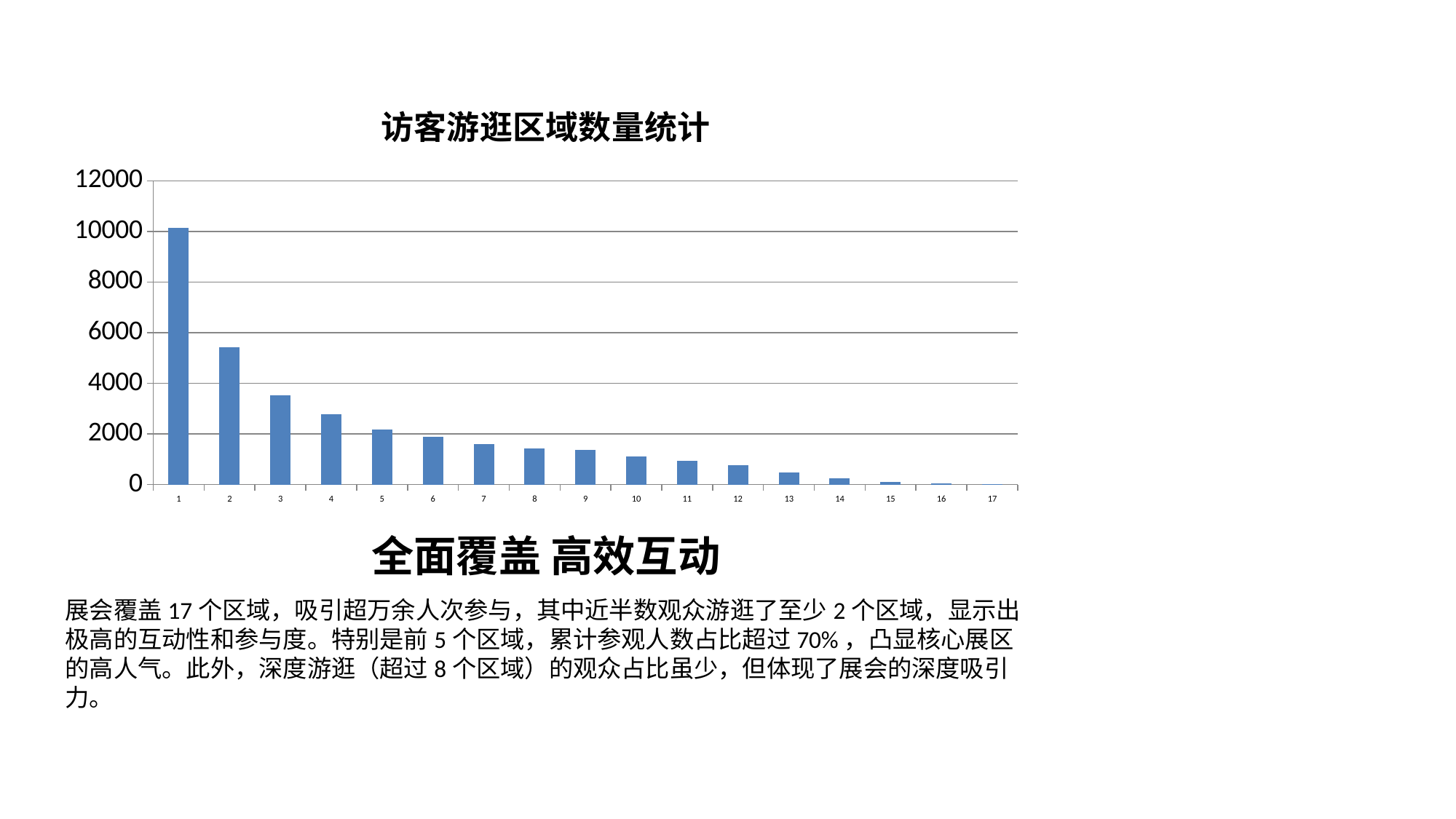

### Chart: 访客游逛区域数量统计

| Category | 访问次数 |
|---|---|
| 1 | 10138.0 |
| 2 | 5415.0 |
| 3 | 3534.0 |
| 4 | 2764.0 |
| 5 | 2184.0 |
| 6 | 1894.0 |
| 7 | 1608.0 |
| 8 | 1440.0 |
| 9 | 1357.0 |
| 10 | 1124.0 |
| 11 | 932.0 |
| 12 | 765.0 |
| 13 | 486.0 |
| 14 | 255.0 |
| 15 | 116.0 |
| 16 | 39.0 |
| 17 | 18.0 |
全面覆盖 高效互动
展会覆盖17个区域，吸引超万余人次参与，其中近半数观众游逛了至少2个区域，显示出极高的互动性和参与度。特别是前5个区域，累计参观人数占比超过70%，凸显核心展区的高人气。此外，深度游逛（超过8个区域）的观众占比虽少，但体现了展会的深度吸引力。